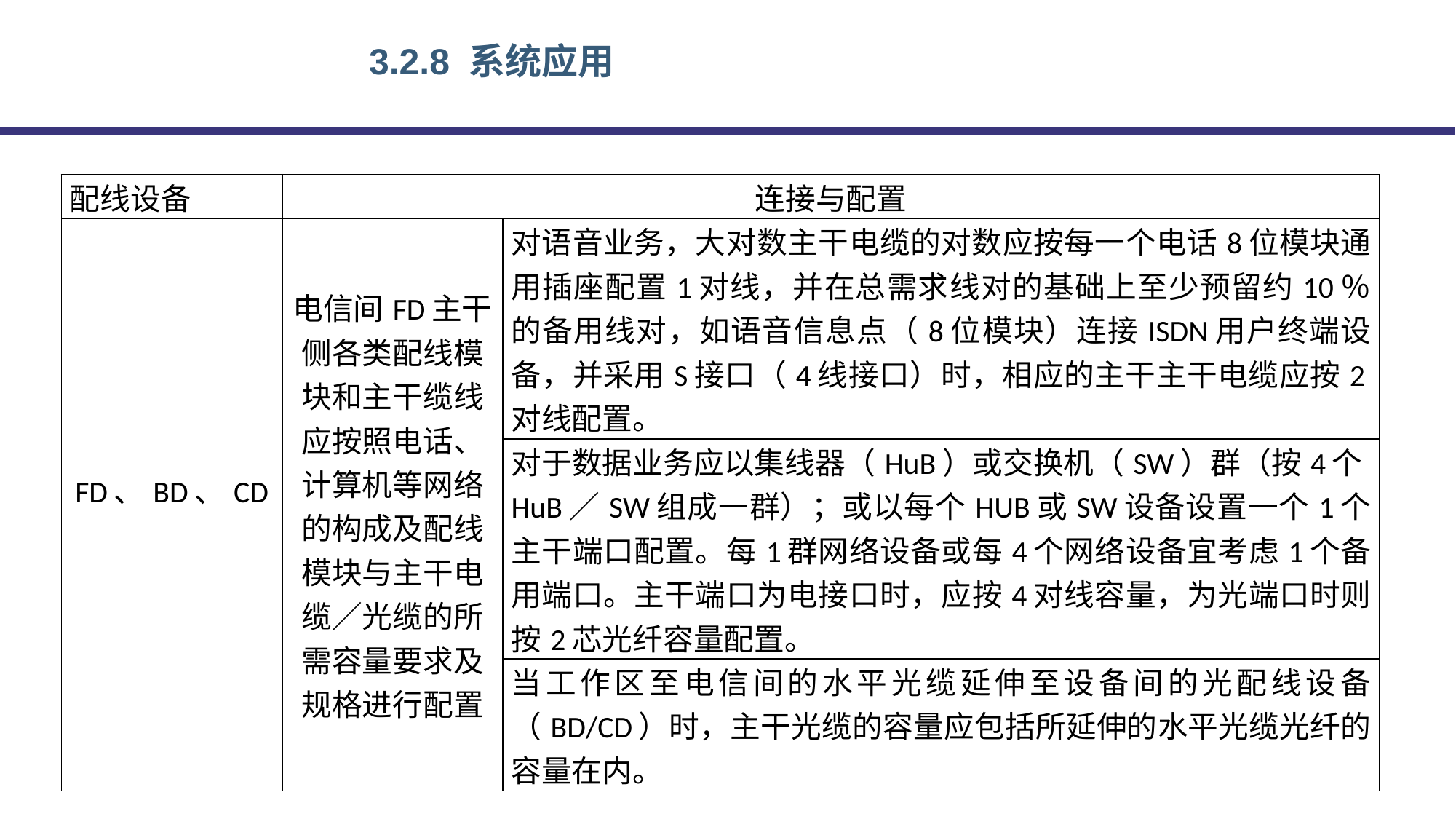

# 3.2.8 系统应用
| 配线设备 | 连接与配置 |  |
| --- | --- | --- |
| FD、BD、CD | 电信间FD主干侧各类配线模块和主干缆线应按照电话、计算机等网络的构成及配线模块与主干电缆／光缆的所需容量要求及规格进行配置 | 对语音业务，大对数主干电缆的对数应按每一个电话8位模块通用插座配置1对线，并在总需求线对的基础上至少预留约10％的备用线对，如语音信息点（8位模块）连接ISDN用户终端设备，并采用S接口（4线接口）时，相应的主干主干电缆应按2对线配置。 |
|  |  | 对于数据业务应以集线器（HuB）或交换机（SW）群（按4个HuB／SW组成一群）；或以每个HUB或SW设备设置一个1个主干端口配置。每1群网络设备或每4个网络设备宜考虑1个备用端口。主干端口为电接口时，应按4对线容量，为光端口时则按2芯光纤容量配置。 |
|  |  | 当工作区至电信间的水平光缆延伸至设备间的光配线设备（BD/CD）时，主干光缆的容量应包括所延伸的水平光缆光纤的容量在内。 |